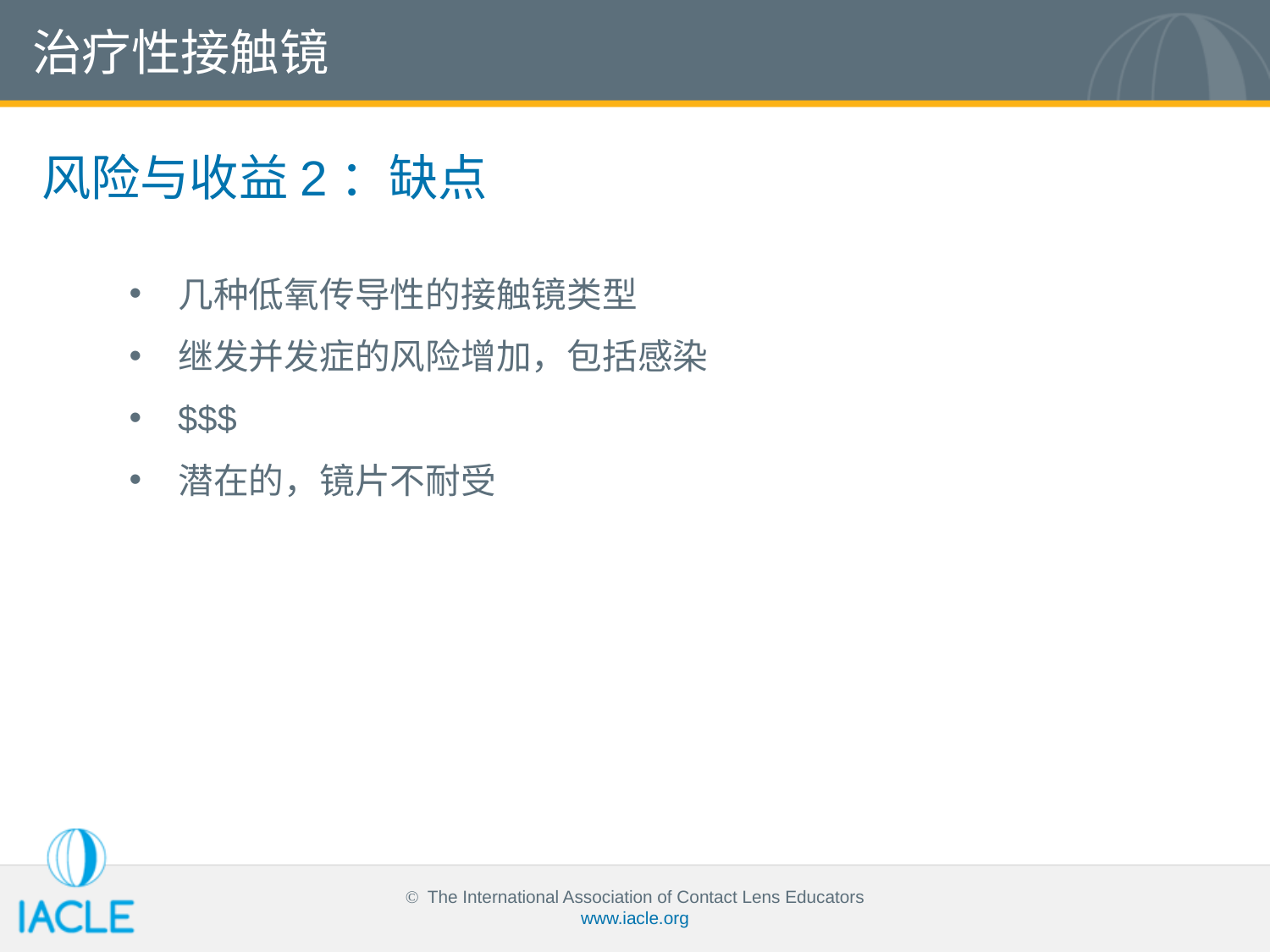

治疗性接触镜
风险与收益2：缺点
几种低氧传导性的接触镜类型
继发并发症的风险增加，包括感染
$$$
潜在的，镜片不耐受